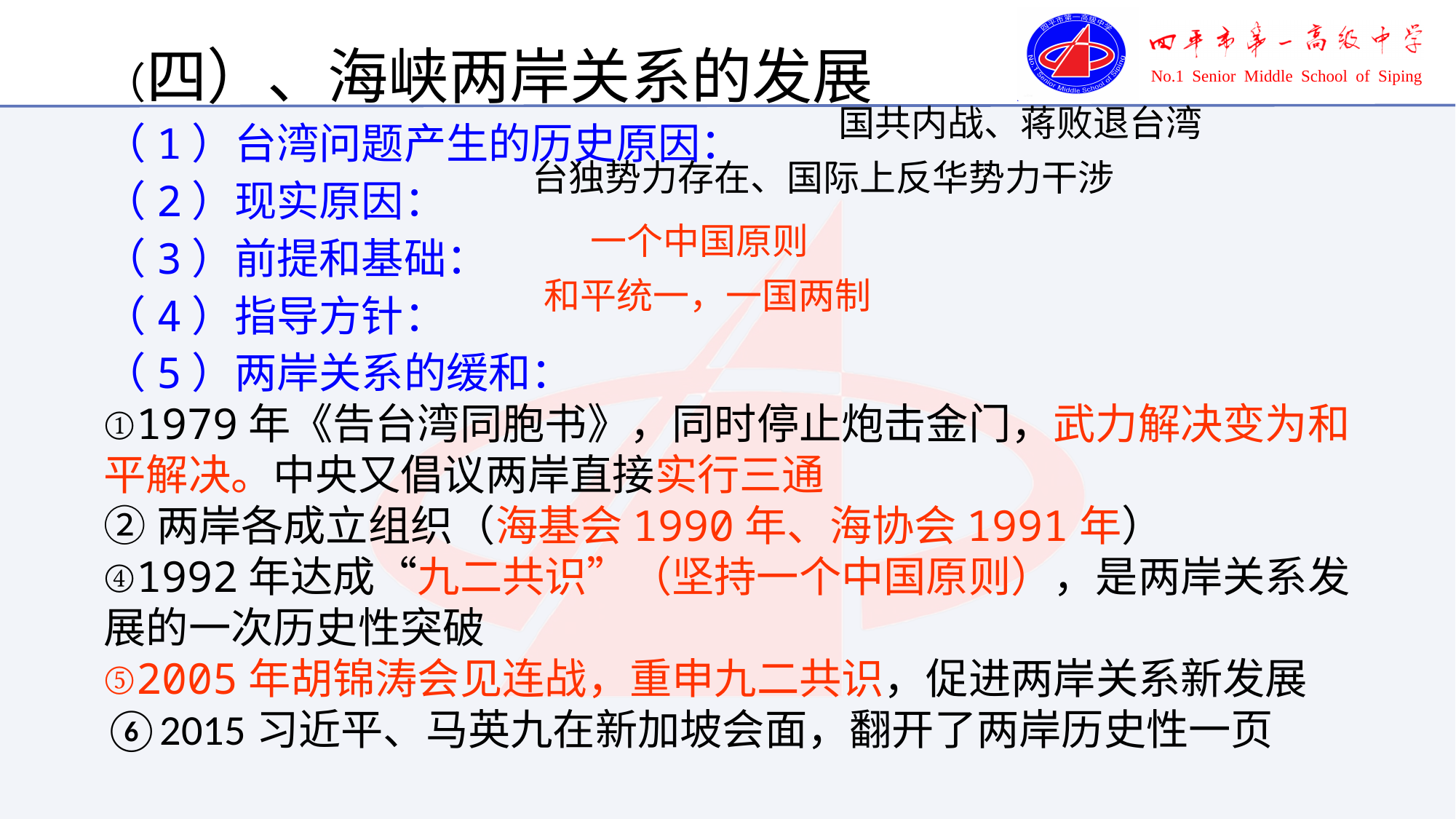

（四）、海峡两岸关系的发展
（1）台湾问题产生的历史原因：
（2）现实原因：
（3）前提和基础：
（4）指导方针：
（5）两岸关系的缓和：
①1979年《告台湾同胞书》，同时停止炮击金门，武力解决变为和平解决。中央又倡议两岸直接实行三通
②两岸各成立组织（海基会1990年、海协会1991年）
④1992年达成“九二共识”（坚持一个中国原则），是两岸关系发展的一次历史性突破
⑤2005年胡锦涛会见连战，重申九二共识，促进两岸关系新发展
⑥2015习近平、马英九在新加坡会面，翻开了两岸历史性一页
国共内战、蒋败退台湾
台独势力存在、国际上反华势力干涉
一个中国原则
和平统一，一国两制